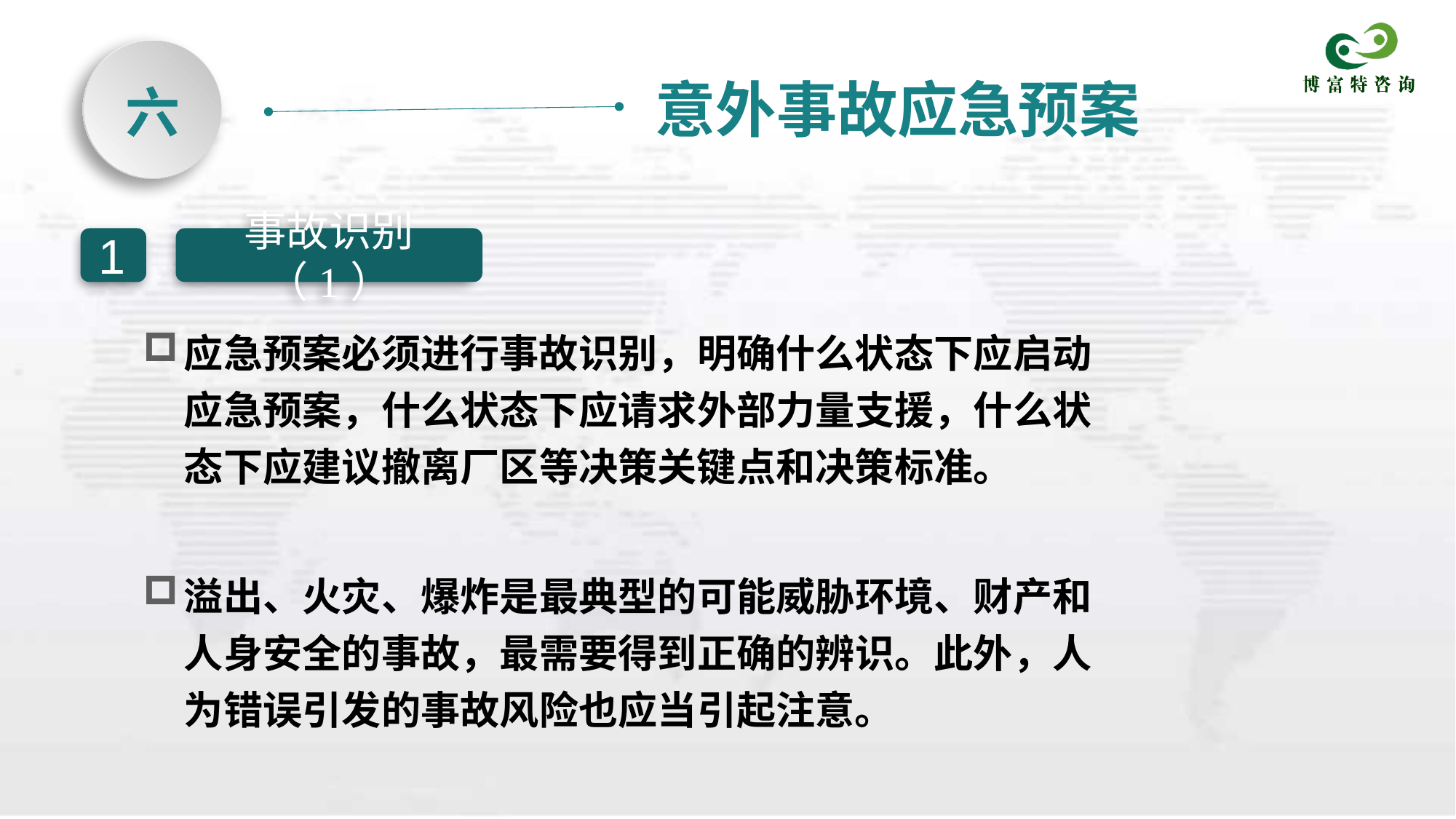

意外事故应急预案
六
1

事故识别（1）

应急预案必须进行事故识别，明确什么状态下应启动应急预案，什么状态下应请求外部力量支援，什么状态下应建议撤离厂区等决策关键点和决策标准。

溢出、火灾、爆炸是最典型的可能威胁环境、财产和人身安全的事故，最需要得到正确的辨识。此外，人为错误引发的事故风险也应当引起注意。